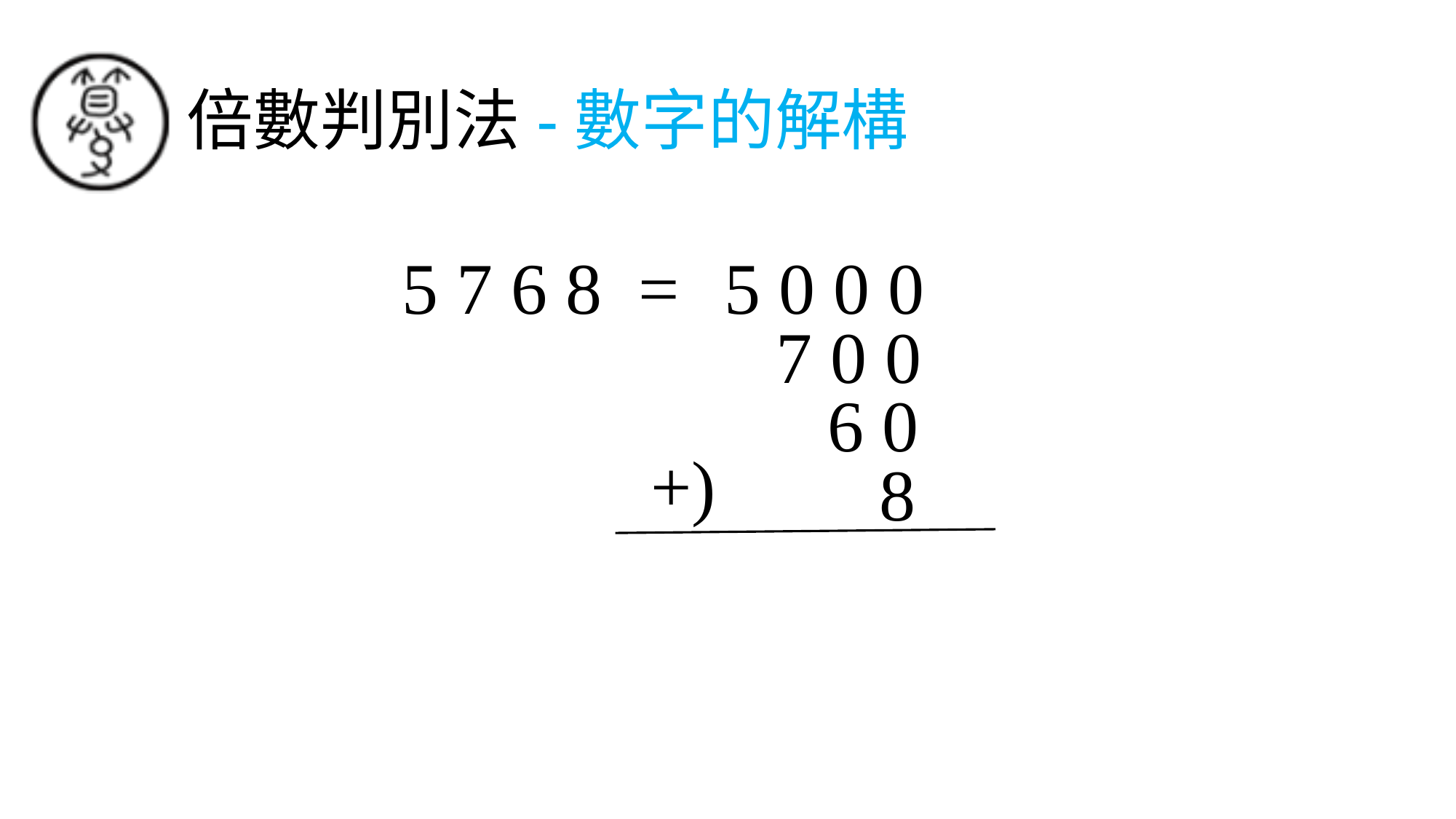

# 倍數判別法-數字的解構
5 7 6 8  =
5 0 0 0
  7 0 0
    6 0
      +)
      8